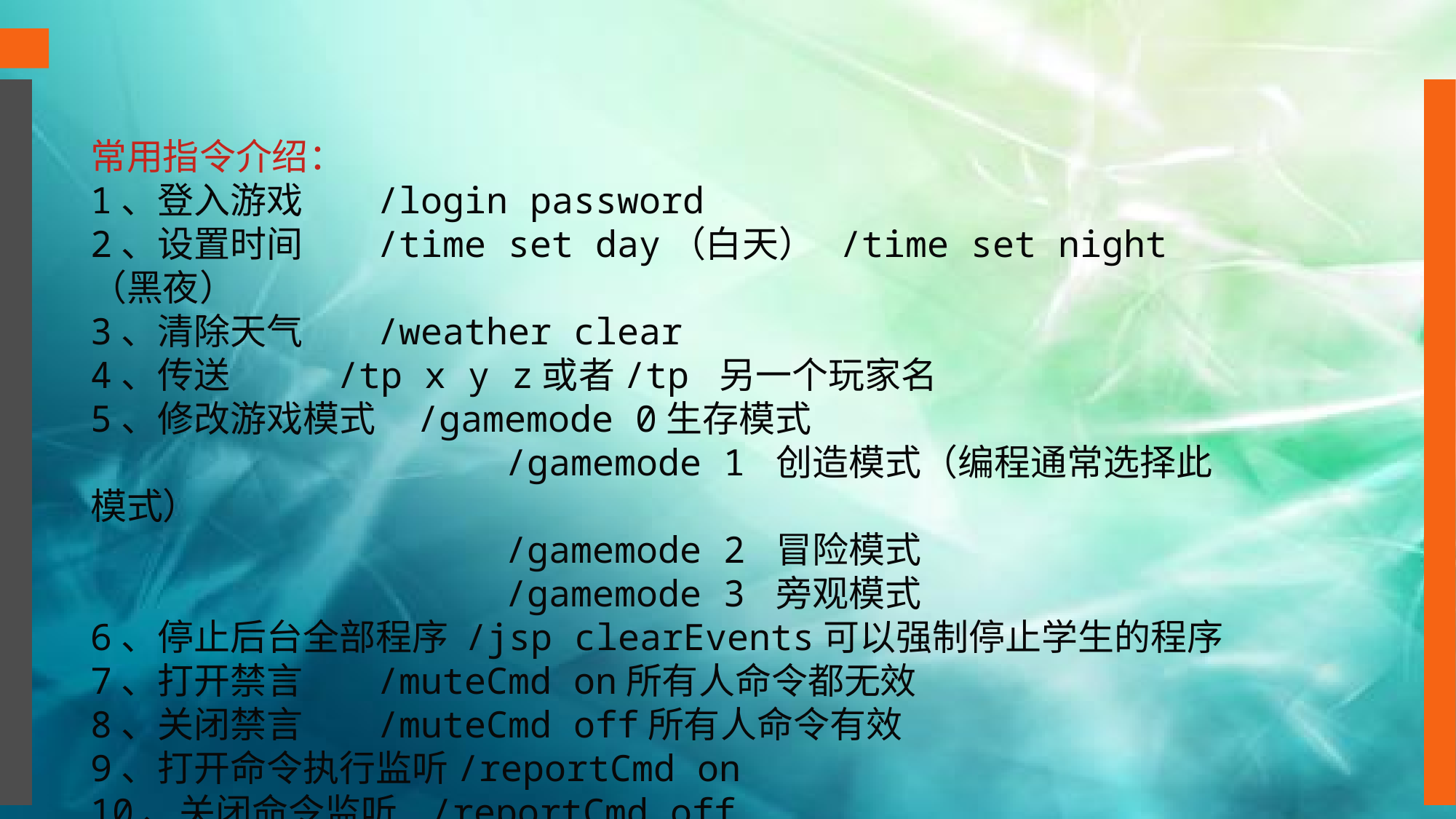

常用指令介绍：
1、登入游戏        /login password
2、设置时间        /time set day（白天）  /time set night（黑夜）
3、清除天气        /weather clear
4、传送            /tp x y z或者/tp 另一个玩家名
5、修改游戏模式    /gamemode 0生存模式
                   /gamemode 1 创造模式（编程通常选择此模式）
                   /gamemode 2 冒险模式
                   /gamemode 3 旁观模式
6、停止后台全部程序 /jsp clearEvents可以强制停止学生的程序
7、打开禁言        /muteCmd on所有人命令都无效
8、关闭禁言        /muteCmd off所有人命令有效
9、打开命令执行监听/reportCmd on
10、关闭命令监听   /reportCmd off